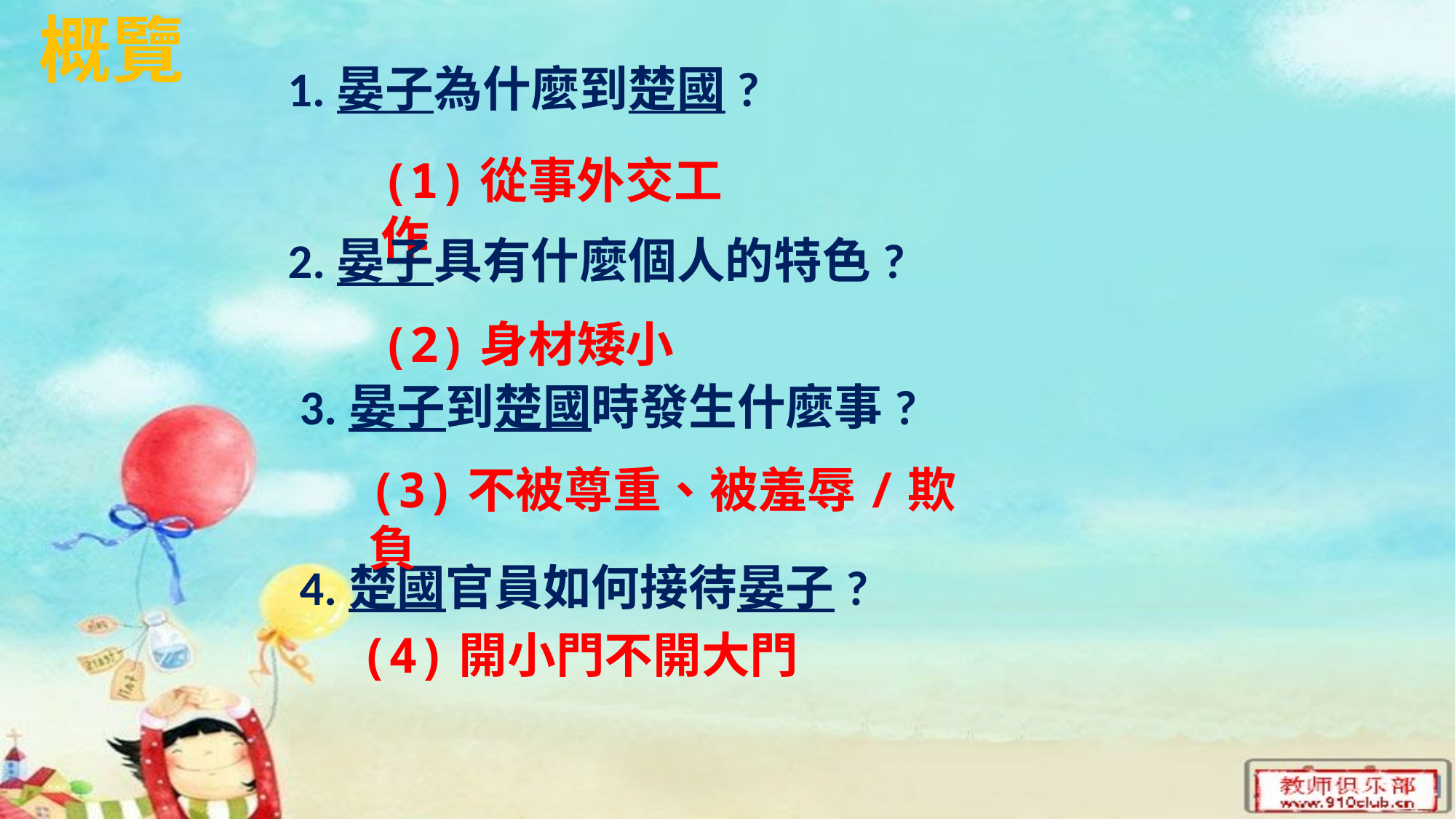

# 概覽
1.晏子為什麼到楚國?
(1)從事外交工作
2.晏子具有什麼個人的特色?
(2)身材矮小
3.晏子到楚國時發生什麼事?
(3)不被尊重、被羞辱/欺負
4.楚國官員如何接待晏子?
(4)開小門不開大門